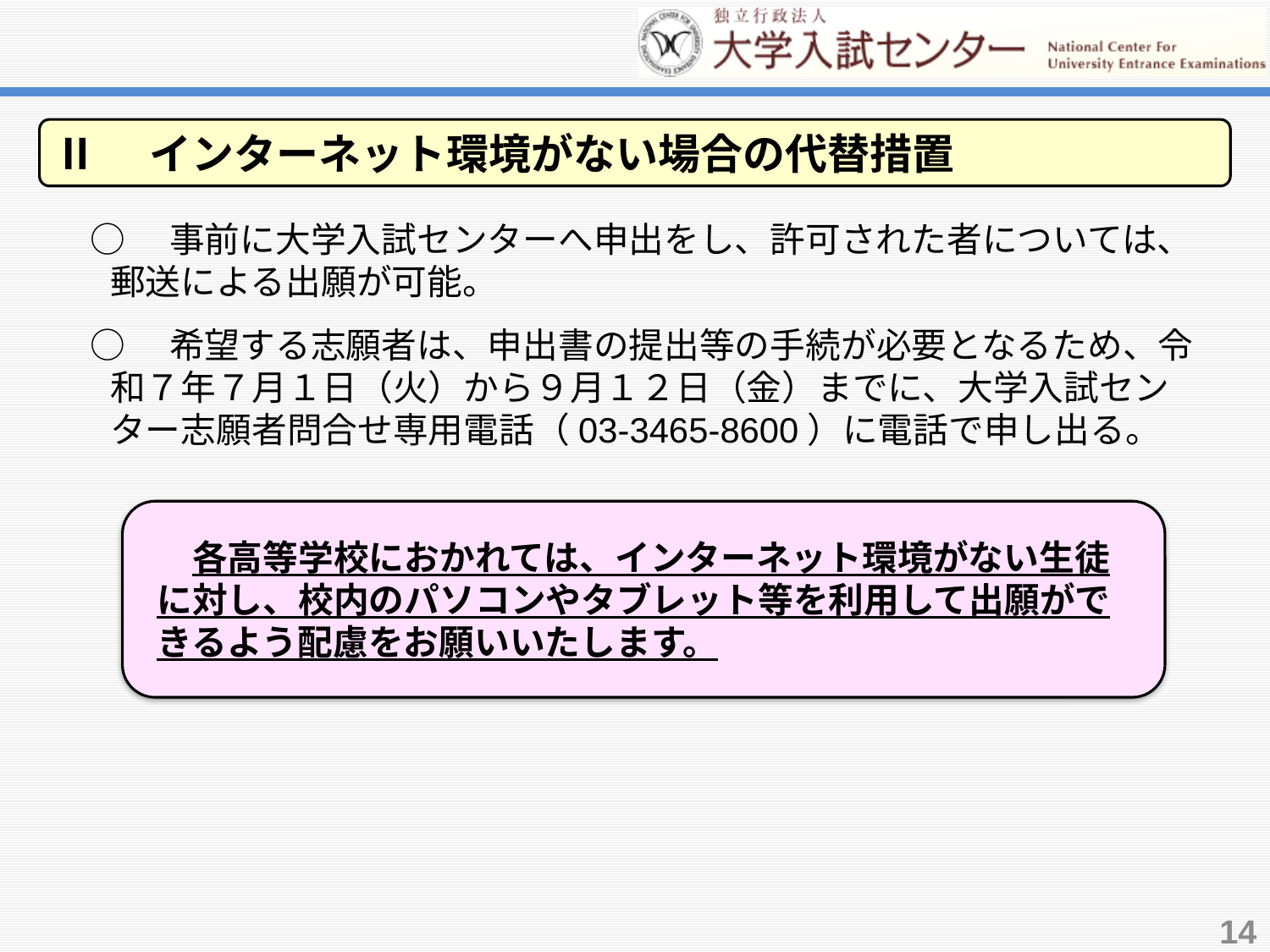

Ⅱ　インターネット環境がない場合の代替措置
○　事前に大学入試センターへ申出をし、許可された者については、郵送による出願が可能。
○　希望する志願者は、申出書の提出等の手続が必要となるため、令和７年７月１日（火）から９月１２日（金）までに、大学入試センター志願者問合せ専用電話（03-3465-8600）に電話で申し出る。
　各高等学校におかれては、インターネット環境がない生徒に対し、校内のパソコンやタブレット等を利用して出願ができるよう配慮をお願いいたします。
14